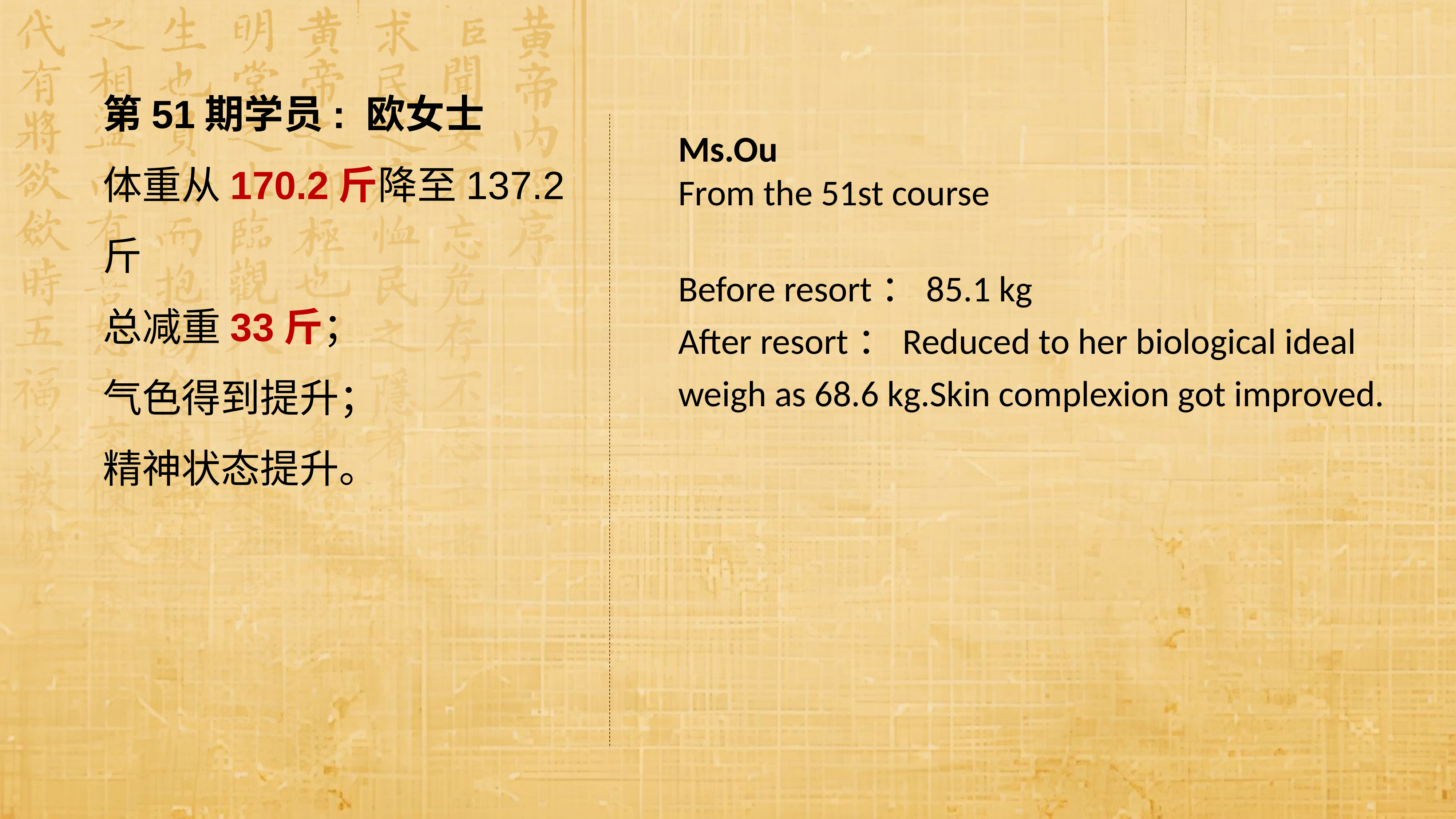

第51期学员: 欧女士
体重从170.2斤降至137.2斤
总减重33斤；
气色得到提升；
精神状态提升。
Ms.Ou
From the 51st course

Before resort：85.1 kg
After resort：Reduced to her biological ideal weigh as 68.6 kg.Skin complexion got improved.